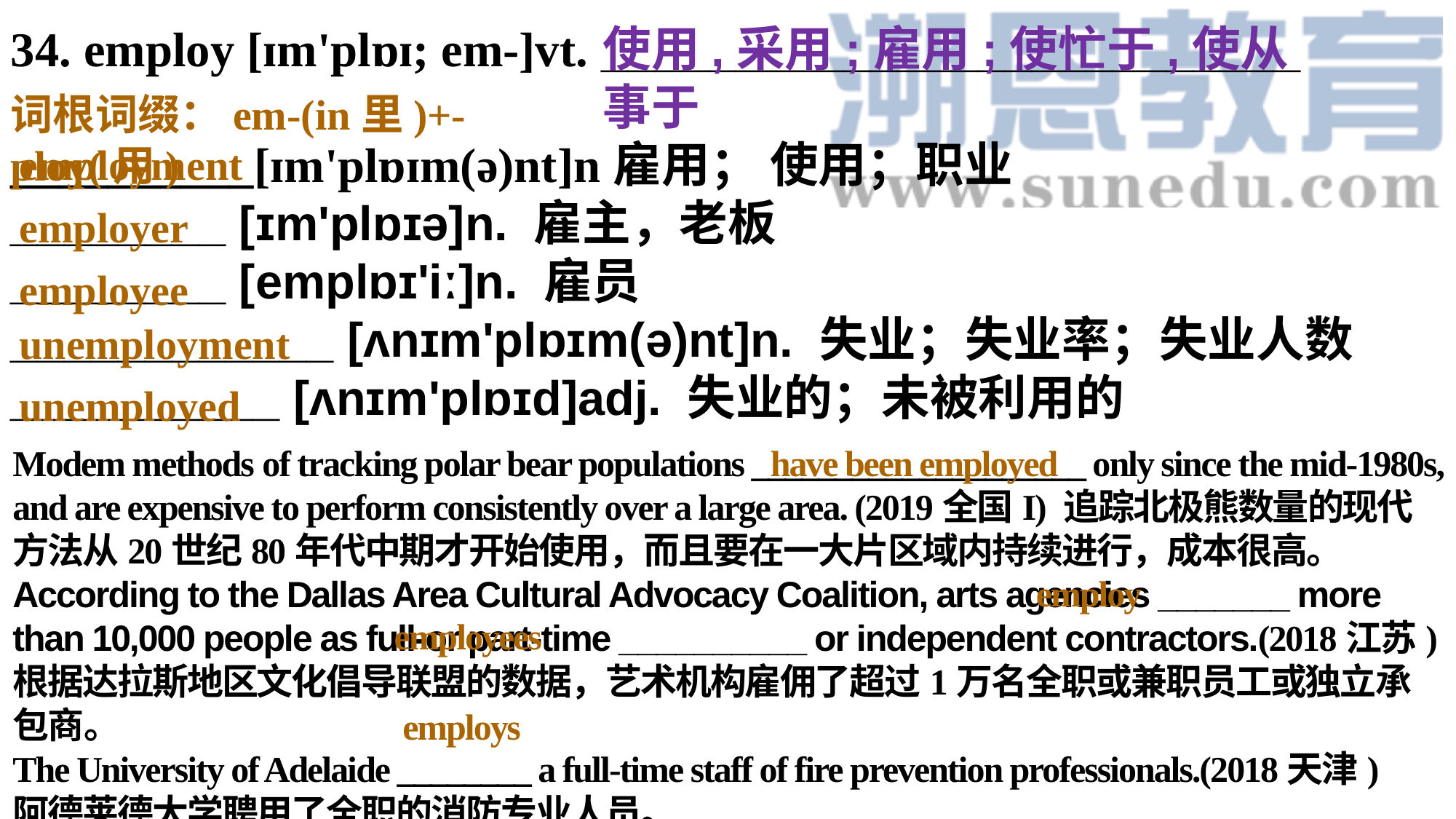

34. employ [ɪm'plɒɪ; em-]vt. __________________________

__________[ɪm'plɒɪm(ə)nt]n雇用； 使用；职业________ [ɪm'plɒɪə]n. 雇主，老板________ [emplɒɪ'iː]n. 雇员____________ [ʌnɪm'plɒɪm(ə)nt]n. 失业；失业率；失业人数__________ [ʌnɪm'plɒɪd]adj. 失业的；未被利用的
使用,采用;雇用;使忙于,使从事于
词根词缀：em-(in里)+-ploy(用)
employment
employer
employee
unemployment
unemployed
Modem methods of tracking polar bear populations ____________________ only since the mid-1980s, and are expensive to perform consistently over a large area. (2019全国I) 追踪北极熊数量的现代方法从20世纪80年代中期才开始使用，而且要在一大片区域内持续进行，成本很高。According to the Dallas Area Cultural Advocacy Coalition, arts agencies _______ more than 10,000 people as full-or part-time __________ or independent contractors.(2018江苏) 根据达拉斯地区文化倡导联盟的数据，艺术机构雇佣了超过1万名全职或兼职员工或独立承包商。The University of Adelaide ________ a full-time staff of fire prevention professionals.(2018天津)阿德莱德大学聘用了全职的消防专业人员。
have been employed
employ
employees
employs